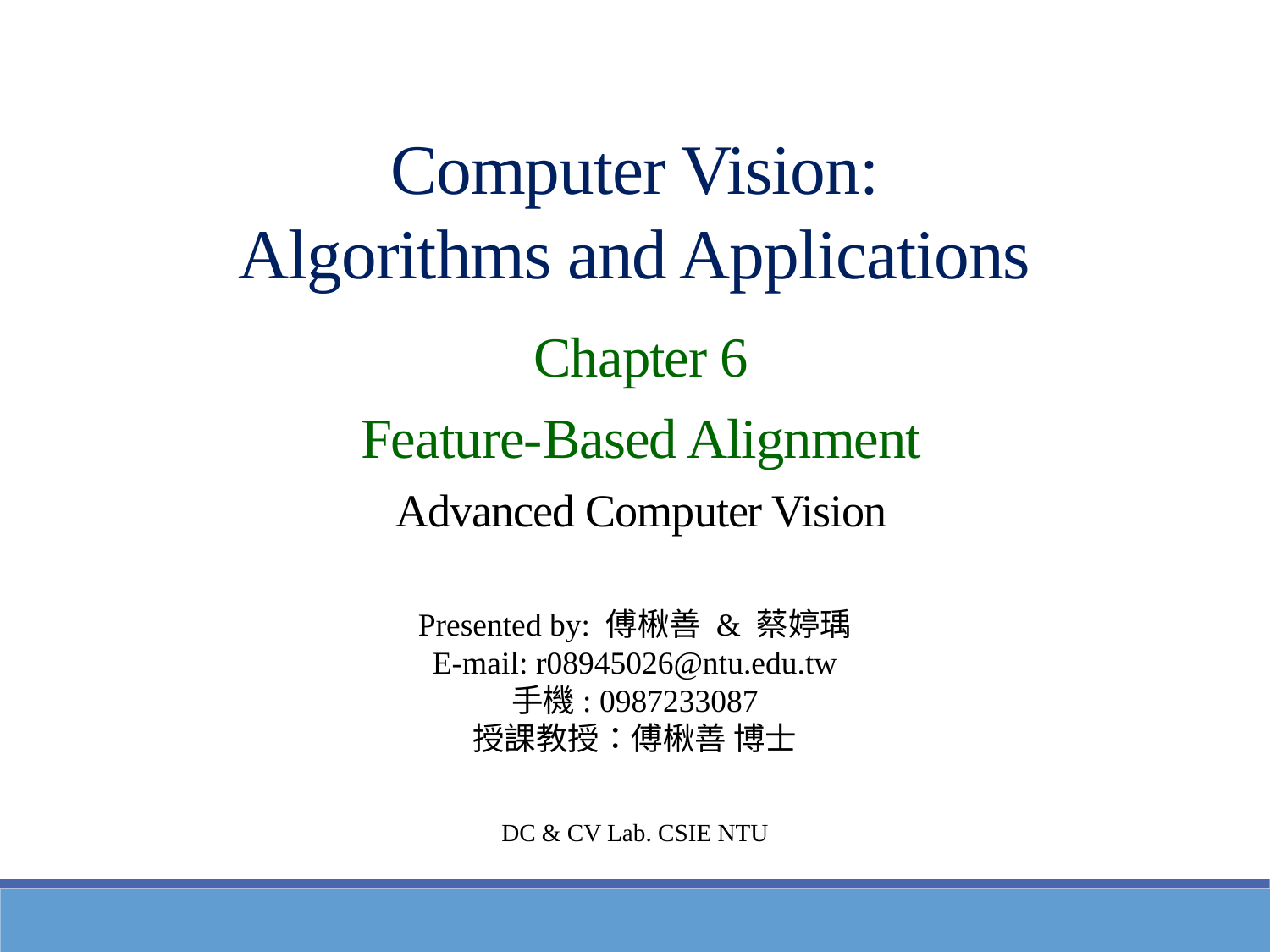

Computer Vision:
Algorithms and Applications
Chapter 6
Feature-Based Alignment
Advanced Computer Vision
Presented by: 傅楸善 & 蔡婷瑀
E-mail: r08945026@ntu.edu.tw
手機: 0987233087
授課教授：傅楸善 博士
DC & CV Lab. CSIE NTU